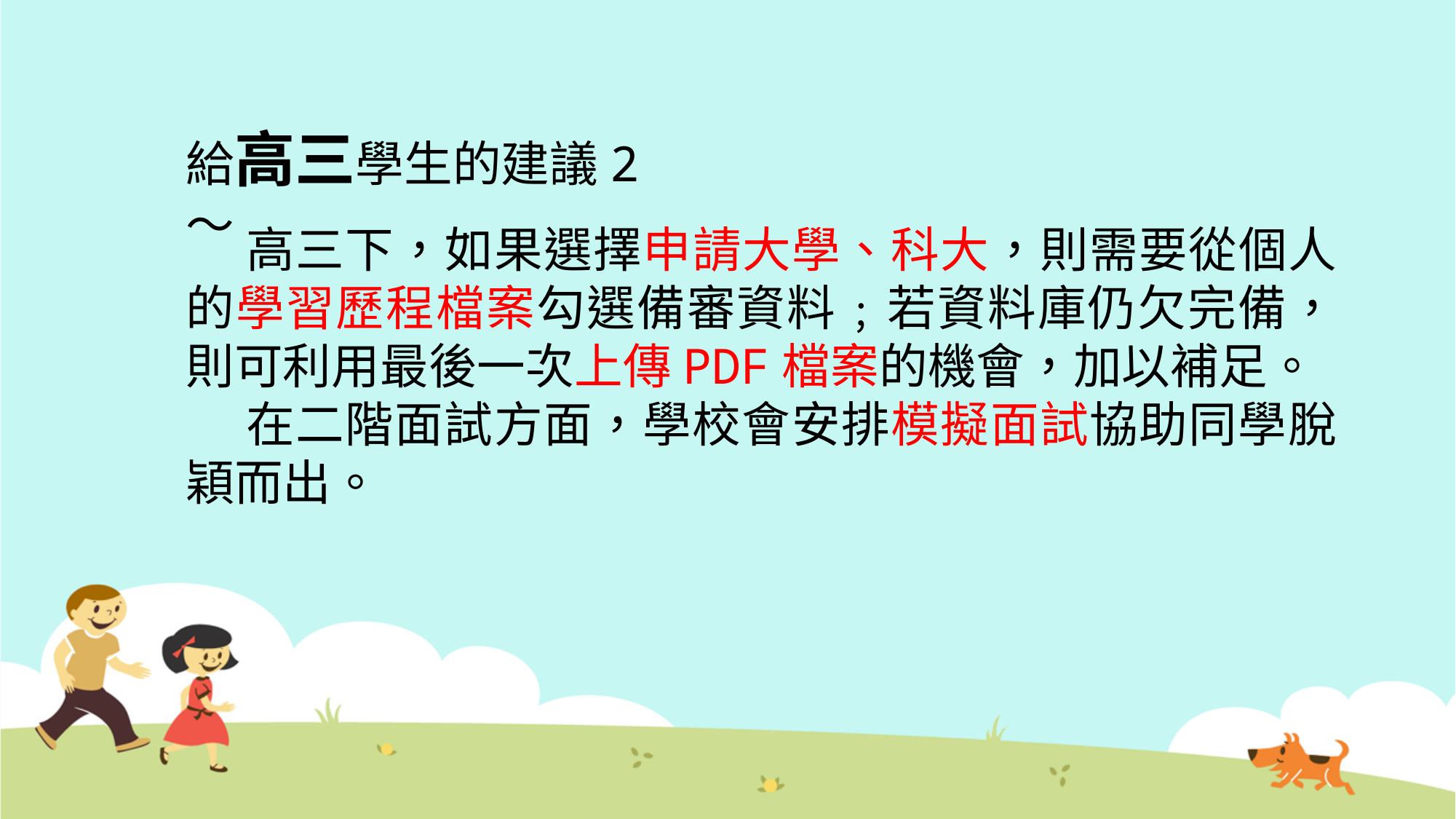

給高三學生的建議2～
    高三下，如果選擇申請大學、科大，則需要從個人的學習歷程檔案勾選備審資料﹔若資料庫仍欠完備，則可利用最後一次上傳PDF檔案的機會，加以補足。
    在二階面試方面，學校會安排模擬面試協助同學脫穎而出。